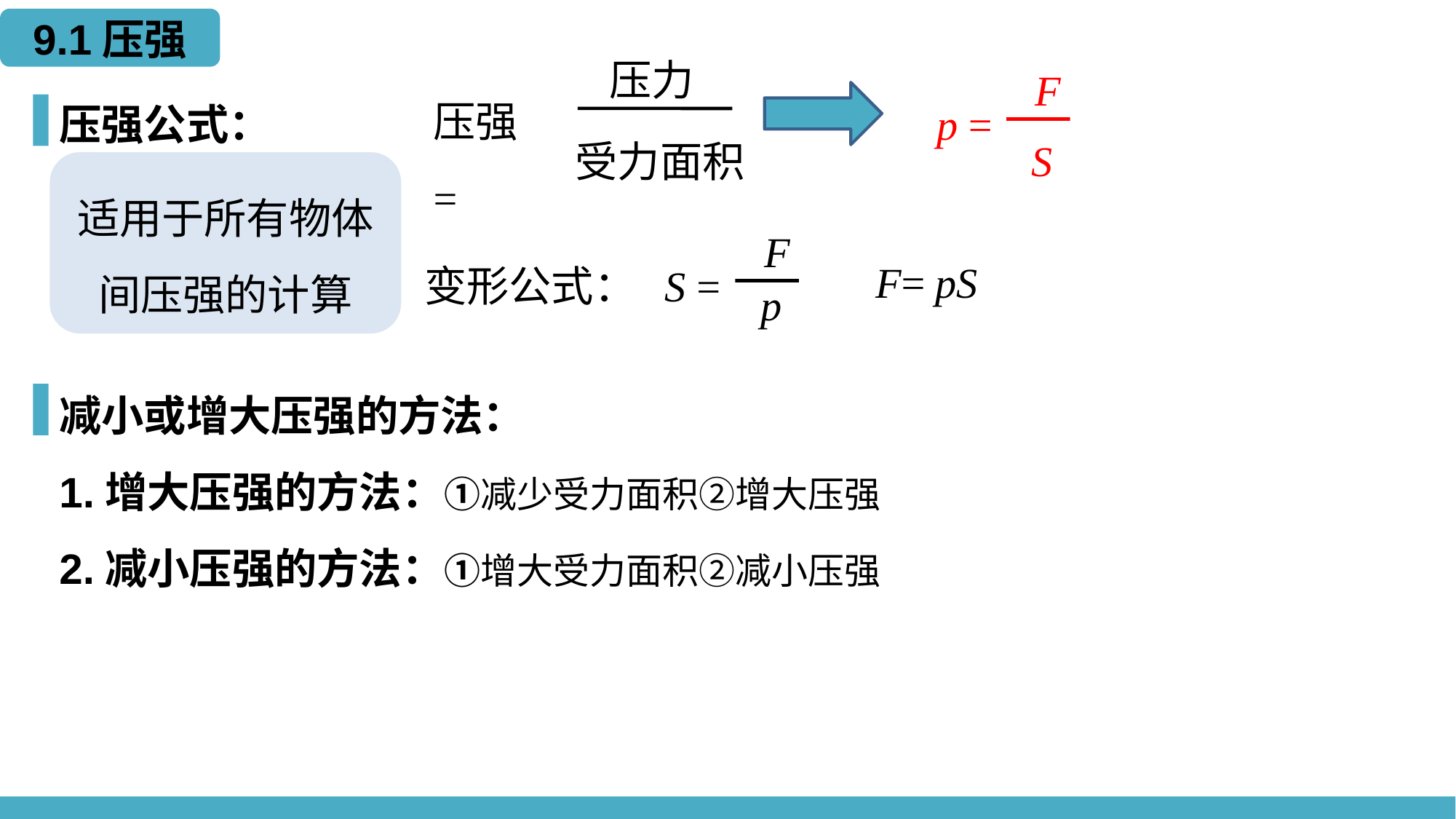

9.1压强
压力
F
p =
S

压强 =
压强公式：

受力面积

适用于所有物体间压强的计算
F
S =
p

F= pS
变形公式：
减小或增大压强的方法：
1.增大压强的方法：①减少受力面积②增大压强
2.减小压强的方法：①增大受力面积②减小压强